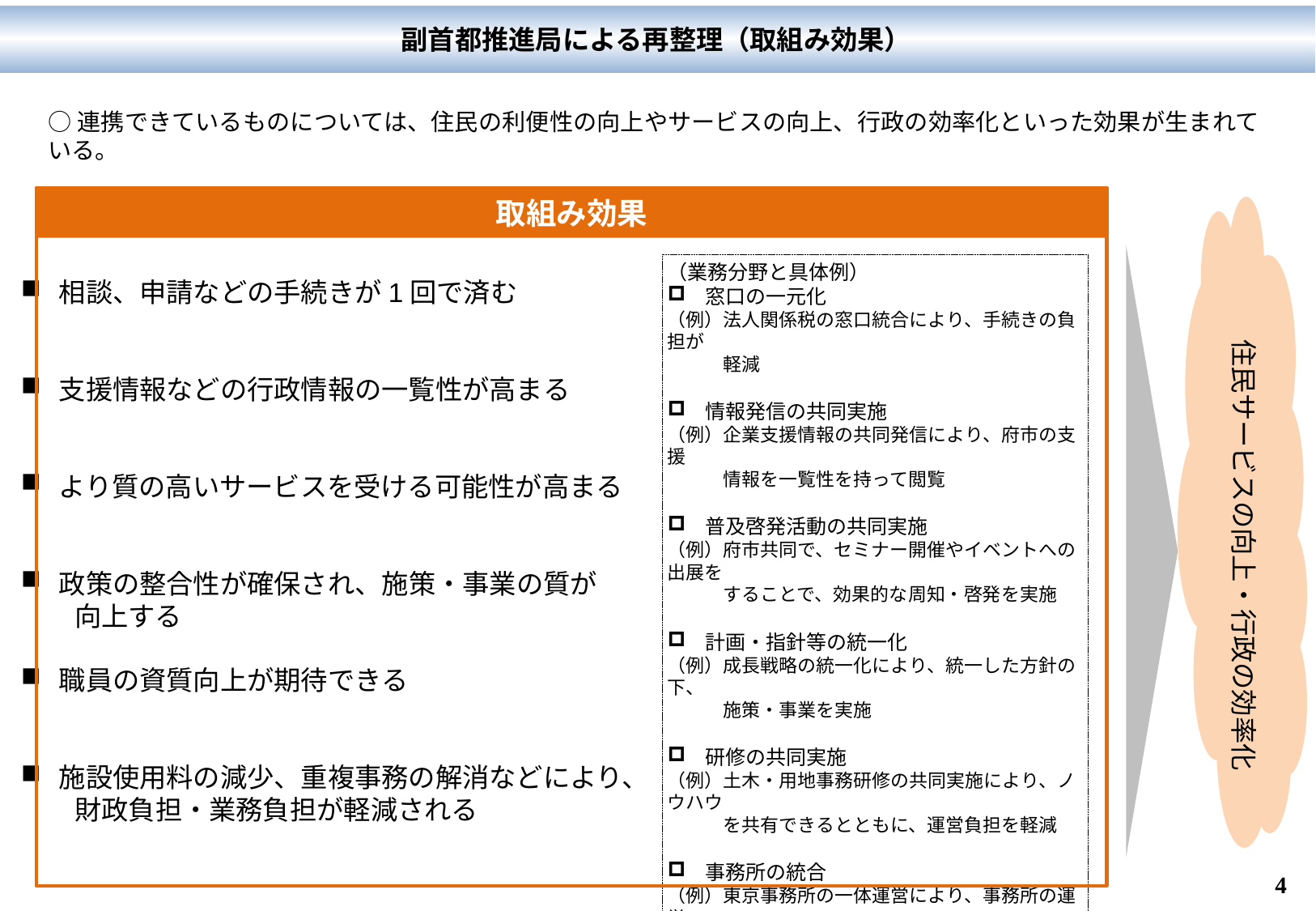

副首都推進局による再整理（取組み効果）
○連携できているものについては、住民の利便性の向上やサービスの向上、行政の効率化といった効果が生まれている。
取組み効果

（業務分野と具体例）
窓口の一元化
（例）法人関係税の窓口統合により、手続きの負担が
　　　軽減

情報発信の共同実施
（例）企業支援情報の共同発信により、府市の支援
　　　情報を一覧性を持って閲覧

普及啓発活動の共同実施
（例）府市共同で、セミナー開催やイベントへの出展を
　　　することで、効果的な周知・啓発を実施

計画・指針等の統一化
（例）成長戦略の統一化により、統一した方針の下、
　　　施策・事業を実施

研修の共同実施
（例）土木・用地事務研修の共同実施により、ノウハウ
　　　を共有できるとともに、運営負担を軽減

事務所の統合
（例）東京事務所の一体運営により、事務所の運営
　　　経費の縮減につながるとともに、事務所機能が充実
相談、申請などの手続きが1回で済む

支援情報などの行政情報の一覧性が高まる

より質の高いサービスを受ける可能性が高まる

政策の整合性が確保され、施策・事業の質が
　　向上する

職員の資質向上が期待できる

施設使用料の減少、重複事務の解消などにより、
　　財政負担・業務負担が軽減される
住民サービスの向上・行政の効率化

4